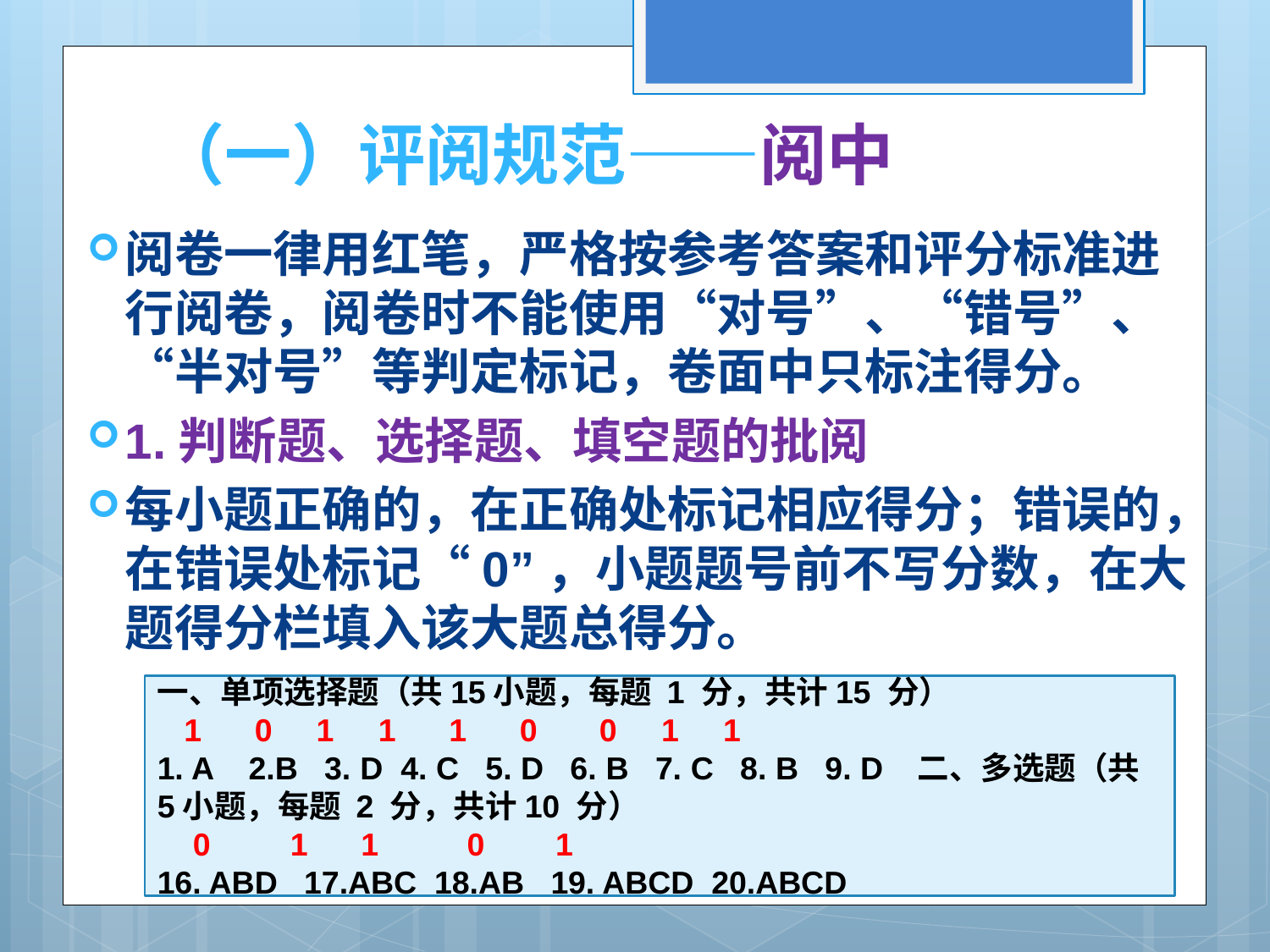

# （一）评阅规范——阅中
阅卷一律用红笔，严格按参考答案和评分标准进行阅卷，阅卷时不能使用“对号”、“错号”、“半对号”等判定标记，卷面中只标注得分。
1.判断题、选择题、填空题的批阅
每小题正确的，在正确处标记相应得分；错误的，在错误处标记“0”，小题题号前不写分数，在大题得分栏填入该大题总得分。

一、单项选择题（共15小题，每题 1 分，共计15 分）
   1      0     1     1      1      0       0     1     1
1. A    2.B   3. D  4. C   5. D   6. B   7. C   8. B   9. D   二、多选题（共5小题，每题 2 分，共计10 分）
    0         1      1          0        1
16. ABD   17.ABC  18.AB   19. ABCD  20.ABCD